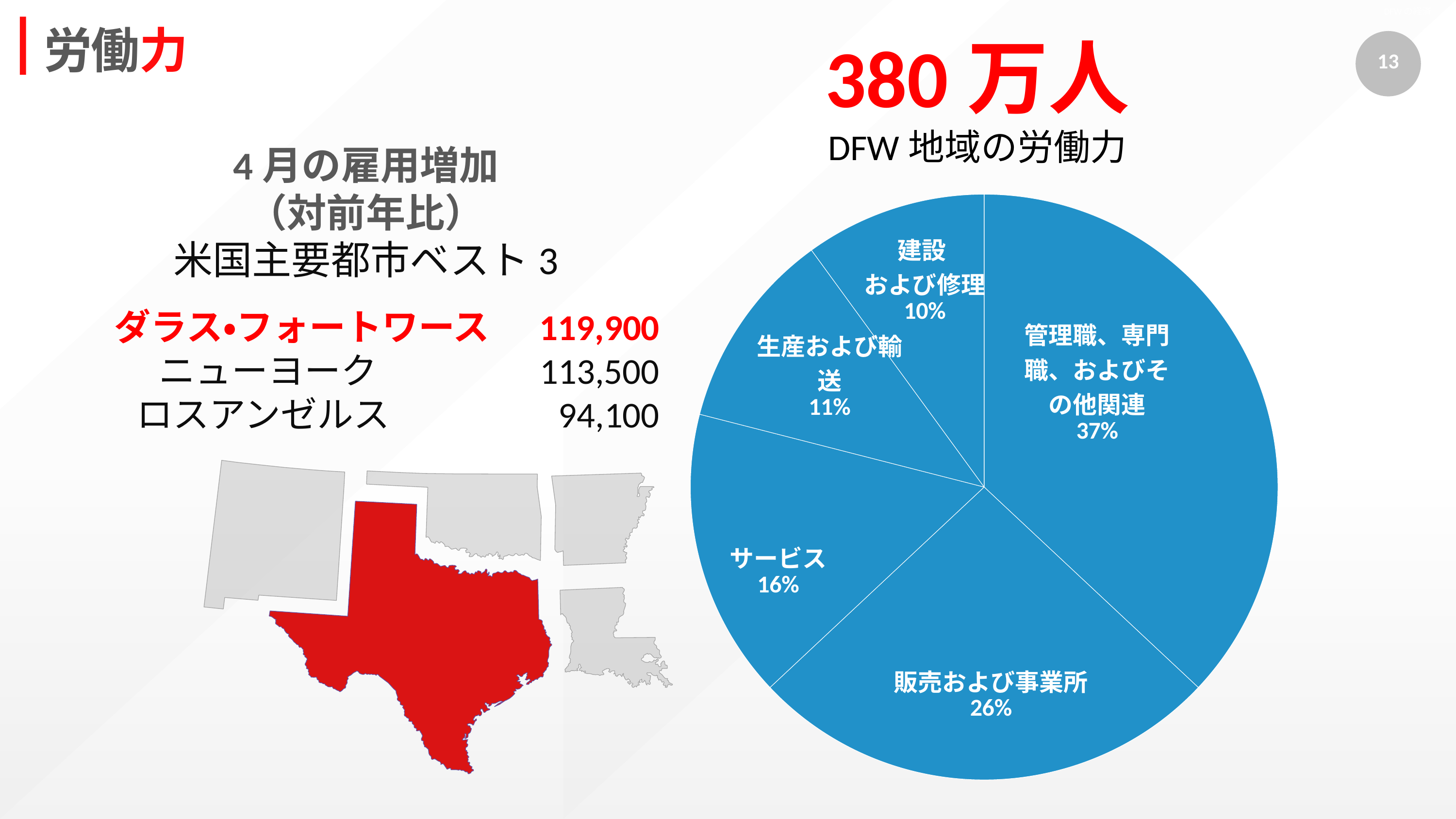

DFWの経済
労働力
380万人
DFW地域の労働力

### Chart

| Category | Column1 |
|---|---|
| Management, professional, & related | 0.37 |
| Sales & office | 0.26 |
| Service | 0.16 |
| Production, transportation, & material moving | 0.11 |
| Construction, extraction, maintenance, & repair | 0.1 |
4月の雇用増加
（対前年比）
米国主要都市ベスト3
ダラス・フォートワース     119,900
ニューヨーク		 113,500
ロスアンゼルス		      94,100